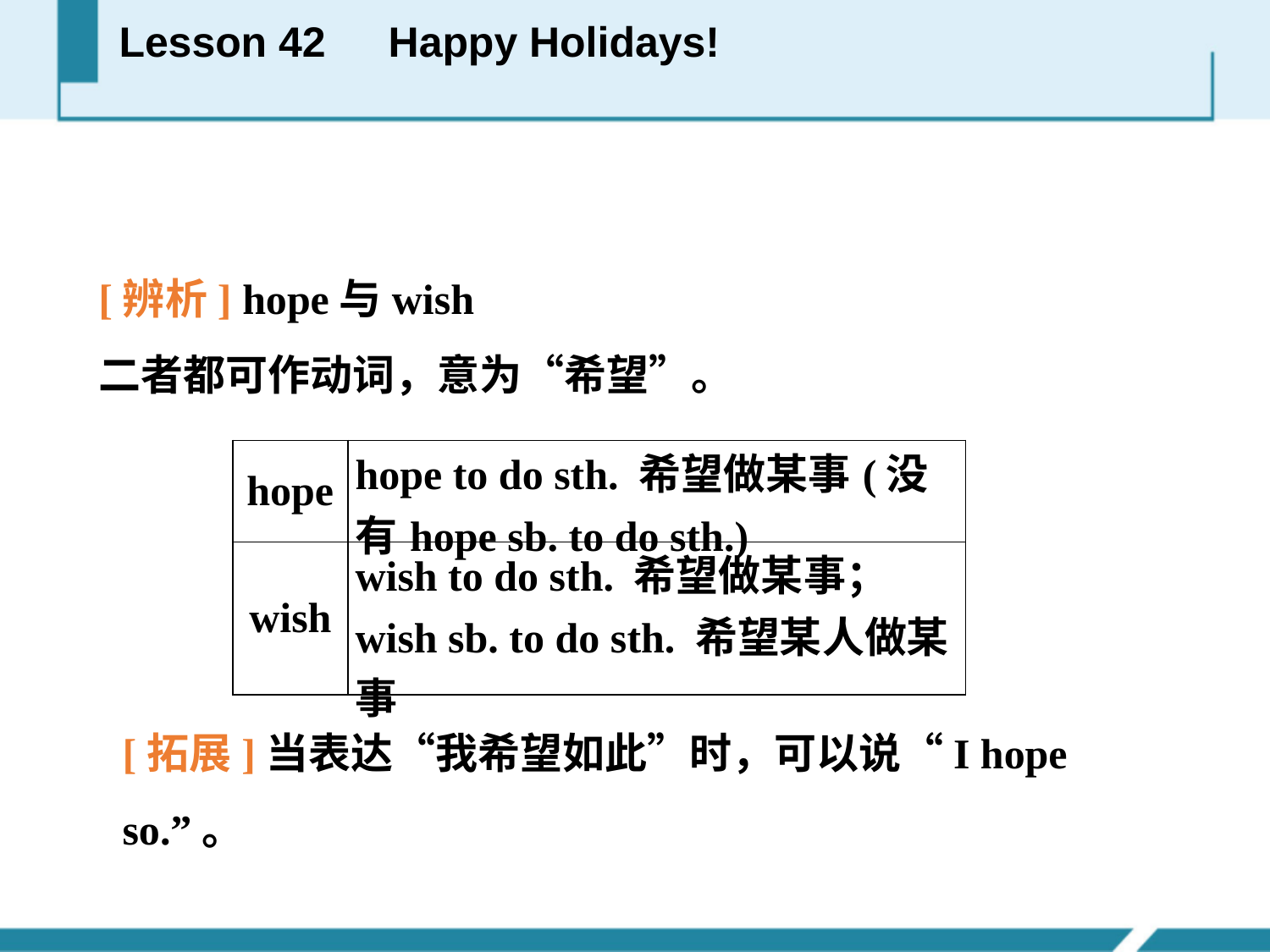

Lesson 42　Happy Holidays!
[辨析] hope与wish
二者都可作动词，意为“希望”。
| hope | hope to do sth. 希望做某事(没有hope sb. to do sth.) |
| --- | --- |
| wish | wish to do sth. 希望做某事； wish sb. to do sth. 希望某人做某事 |
[拓展]当表达“我希望如此”时，可以说“I hope so.”。